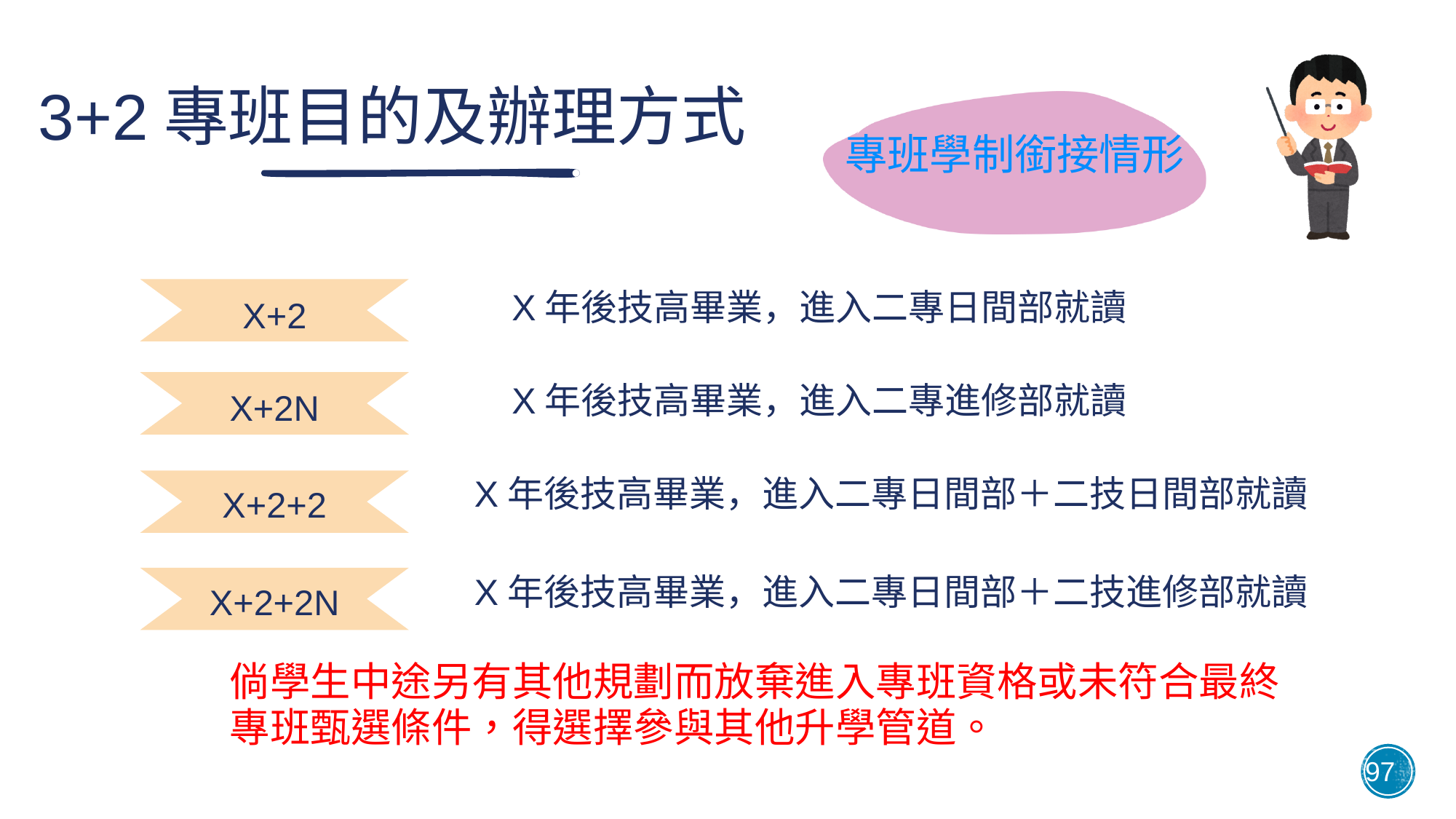

3+2專班目的及辦理方式
專班學制銜接情形

X+2
X年後技高畢業，進入二專日間部就讀

X+2N
X年後技高畢業，進入二專進修部就讀

X+2+2
X年後技高畢業，進入二專日間部＋二技日間部就讀

X+2+2N
X年後技高畢業，進入二專日間部＋二技進修部就讀
倘學生中途另有其他規劃而放棄進入專班資格或未符合最終專班甄選條件，得選擇參與其他升學管道。
97